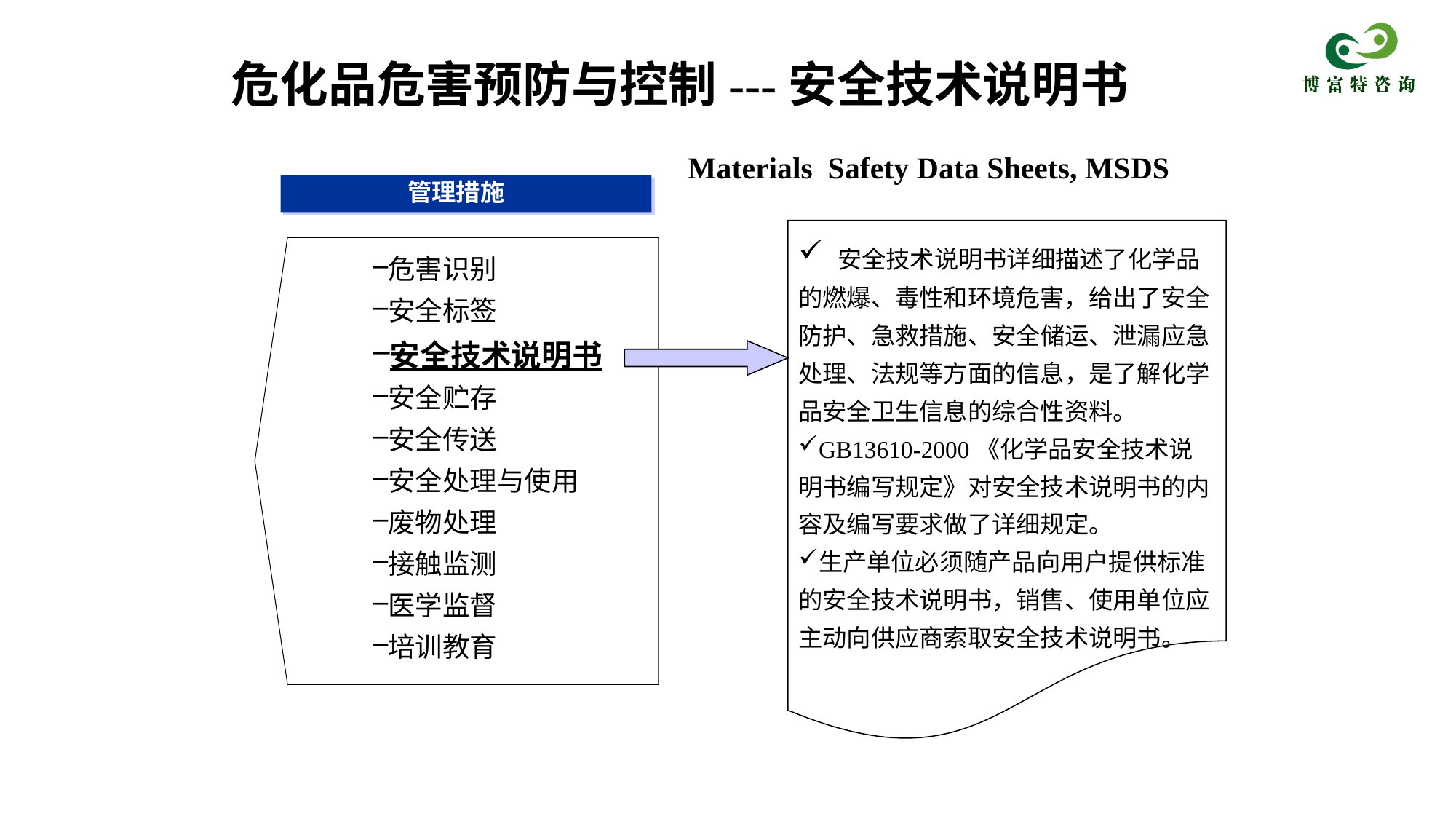

危化品危害预防与控制---安全技术说明书
Materials  Safety Data Sheets, MSDS

管理措施
 安全技术说明书详细描述了化学品的燃爆、毒性和环境危害，给出了安全防护、急救措施、安全储运、泄漏应急处理、法规等方面的信息，是了解化学品安全卫生信息的综合性资料。
GB13610-2000《化学品安全技术说明书编写规定》对安全技术说明书的内容及编写要求做了详细规定。
生产单位必须随产品向用户提供标准的安全技术说明书，销售、使用单位应主动向供应商索取安全技术说明书。

危害识别
安全标签
安全技术说明书
安全贮存
安全传送
安全处理与使用
废物处理
接触监测
医学监督
培训教育